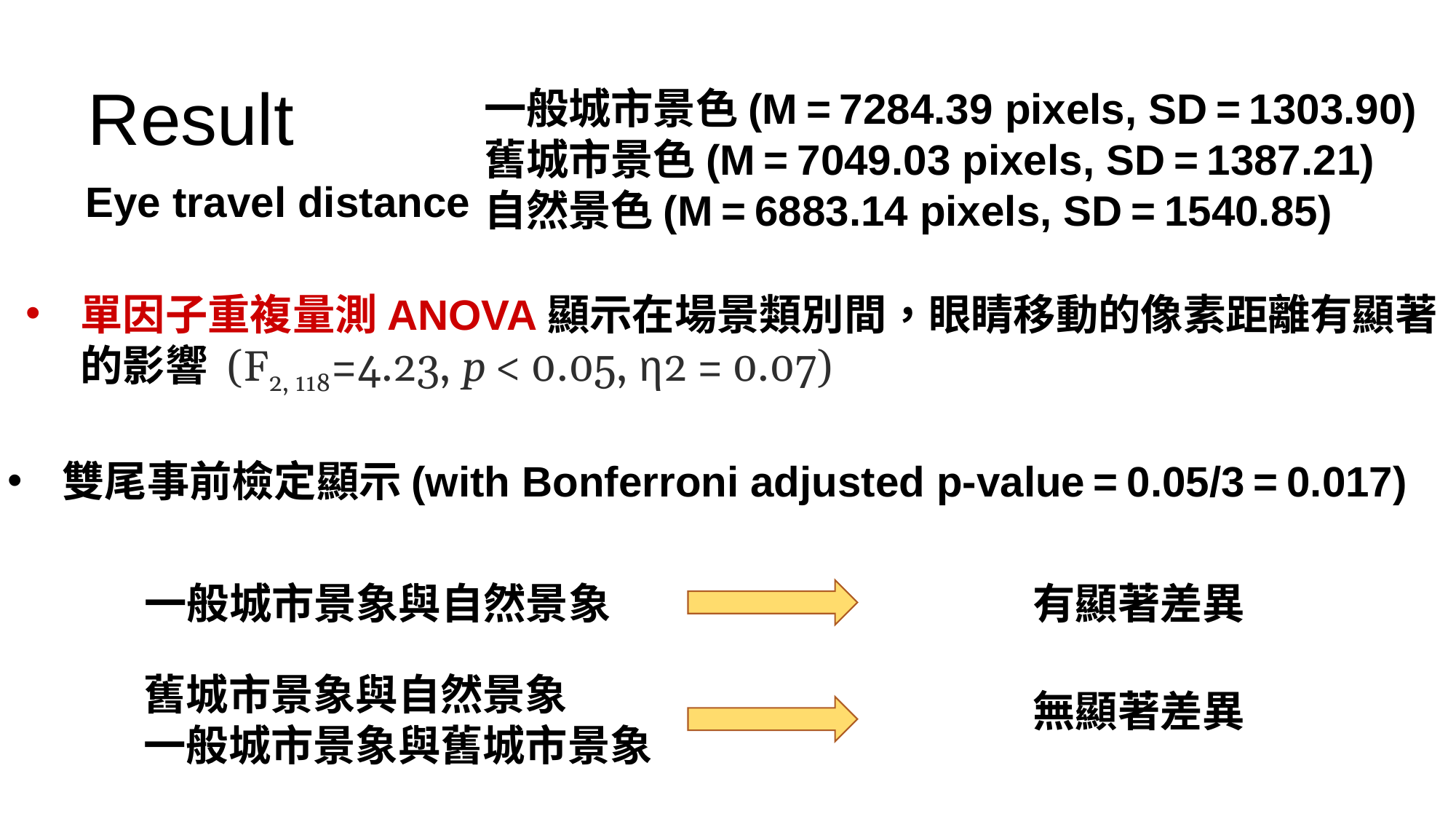

Result
一般城市景色(M = 7284.39 pixels, SD = 1303.90)
舊城市景色(M = 7049.03 pixels, SD = 1387.21)
自然景色(M = 6883.14 pixels, SD = 1540.85)
Eye travel distance
單因子重複量測ANOVA顯示在場景類別間，眼睛移動的像素距離有顯著的影響 (F2, 118=4.23, p < 0.05, η2 = 0.07)
雙尾事前檢定顯示(with Bonferroni adjusted p-value = 0.05/3 = 0.017)
有顯著差異
一般城市景象與自然景象

舊城市景象與自然景象
一般城市景象與舊城市景象
無顯著差異